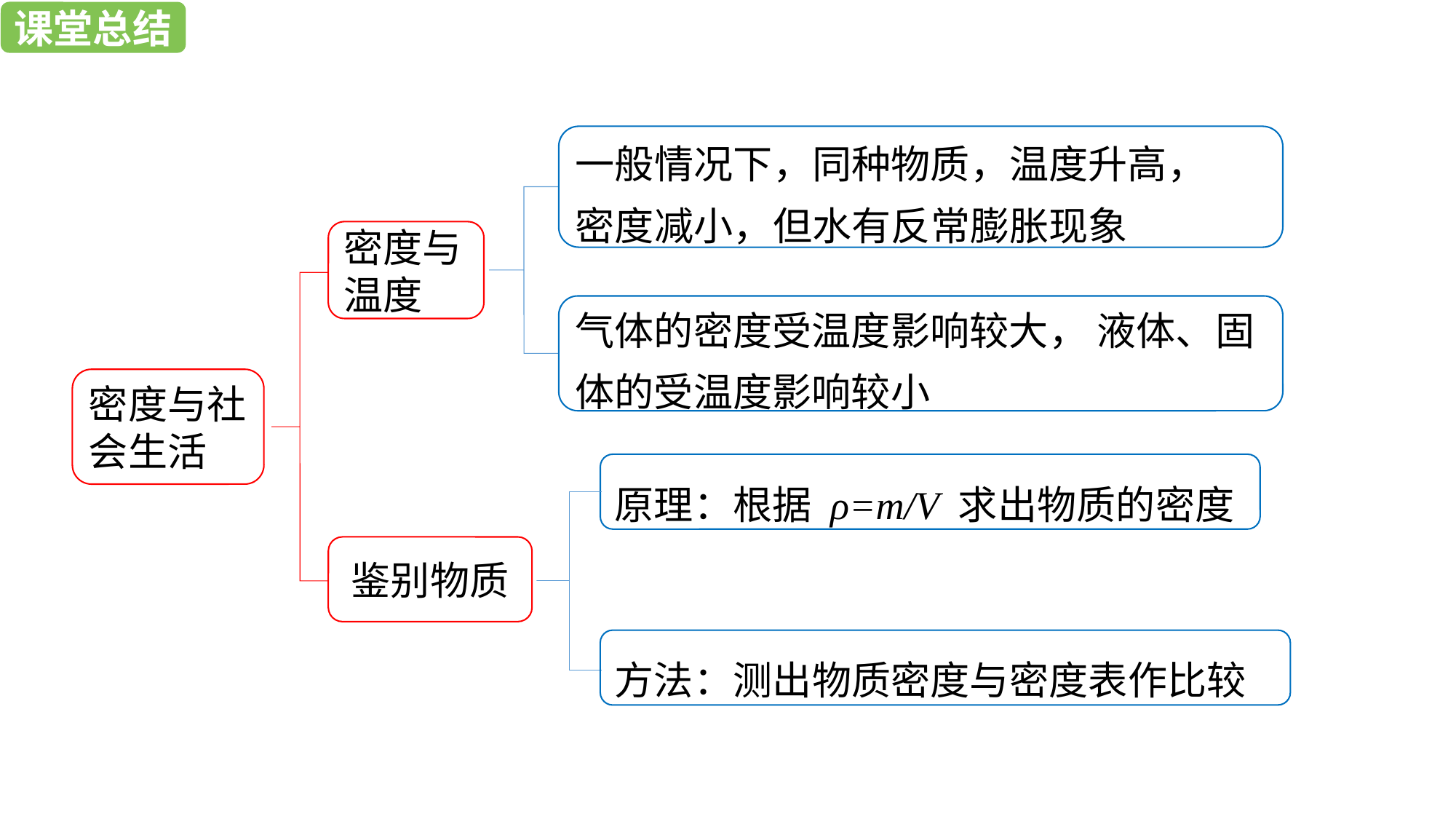

课堂总结
课堂总结
一般情况下，同种物质，温度升高，
密度减小，但水有反常膨胀现象

密度与温度

气体的密度受温度影响较大， 液体、固体的受温度影响较小
密度与社会生活
原理：根据 ρ=m/V 求出物质的密度

鉴别物质
方法：测出物质密度与密度表作比较